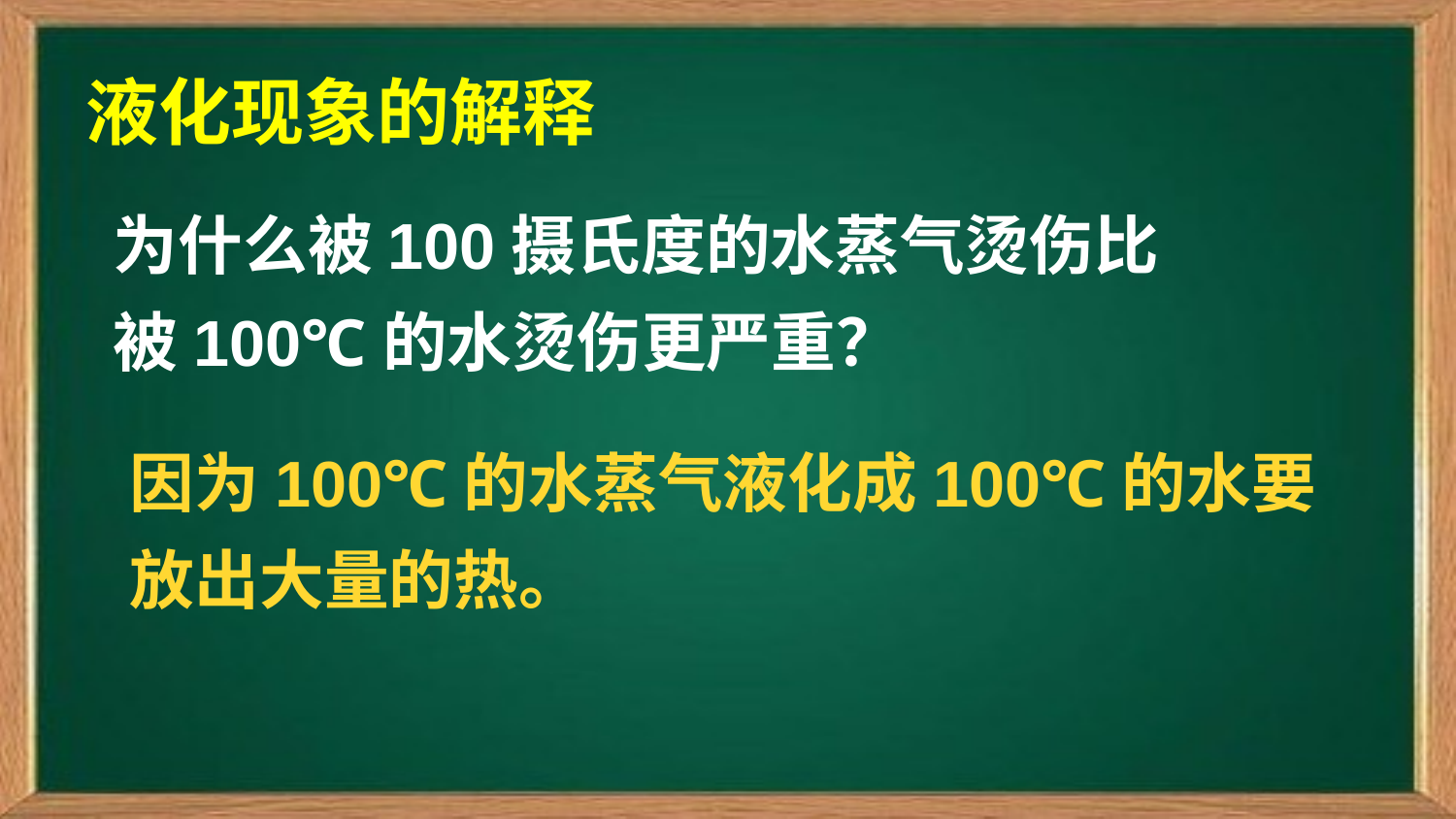

液化现象的解释
为什么被100摄氏度的水蒸气烫伤比被100℃的水烫伤更严重？

因为100℃的水蒸气液化成100℃的水要放出大量的热。